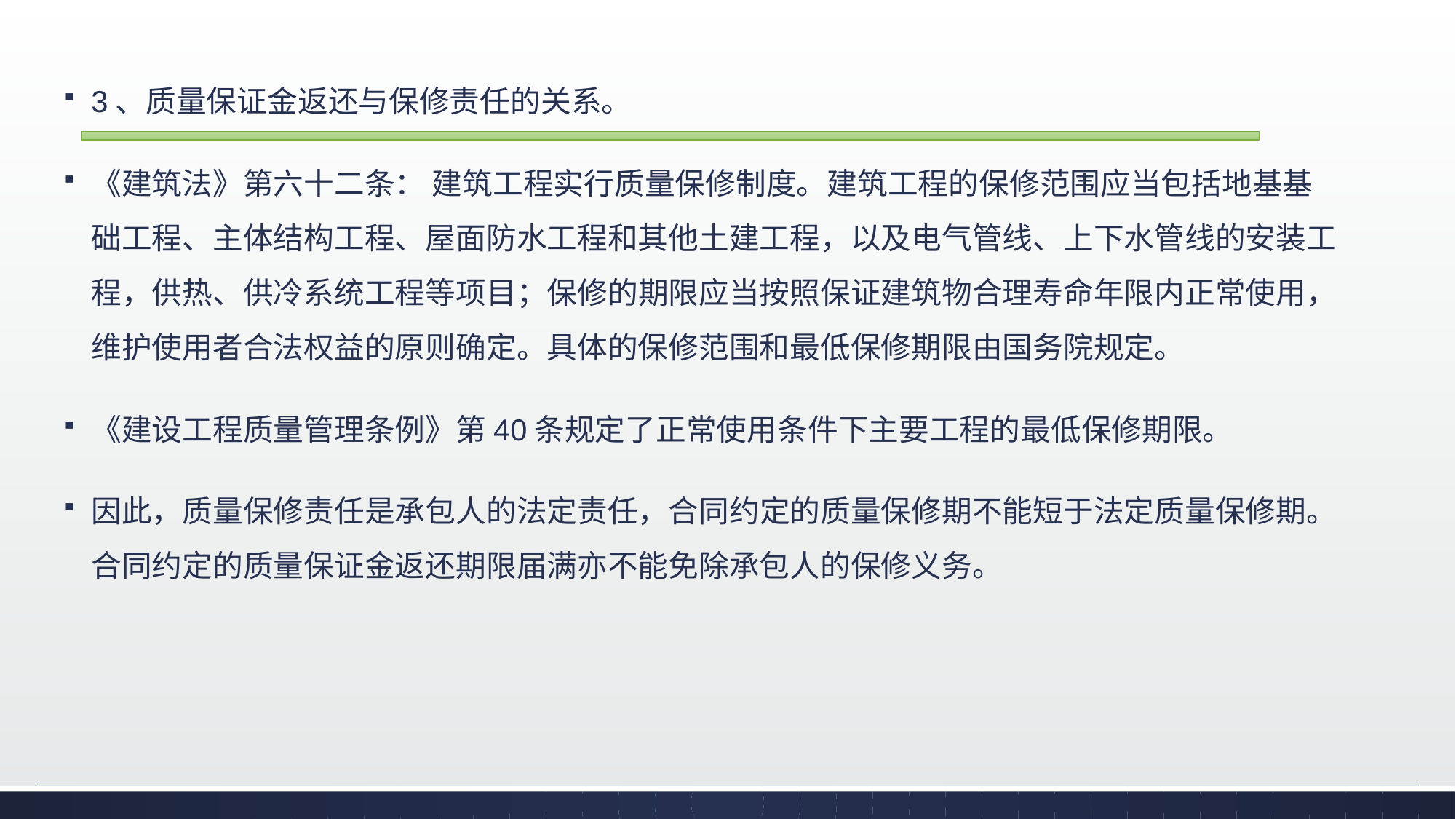

3、质量保证金返还与保修责任的关系。
《建筑法》第六十二条： 建筑工程实行质量保修制度。建筑工程的保修范围应当包括地基基础工程、主体结构工程、屋面防水工程和其他土建工程，以及电气管线、上下水管线的安装工程，供热、供冷系统工程等项目；保修的期限应当按照保证建筑物合理寿命年限内正常使用，维护使用者合法权益的原则确定。具体的保修范围和最低保修期限由国务院规定。
《建设工程质量管理条例》第40条规定了正常使用条件下主要工程的最低保修期限。
因此，质量保修责任是承包人的法定责任，合同约定的质量保修期不能短于法定质量保修期。合同约定的质量保证金返还期限届满亦不能免除承包人的保修义务。